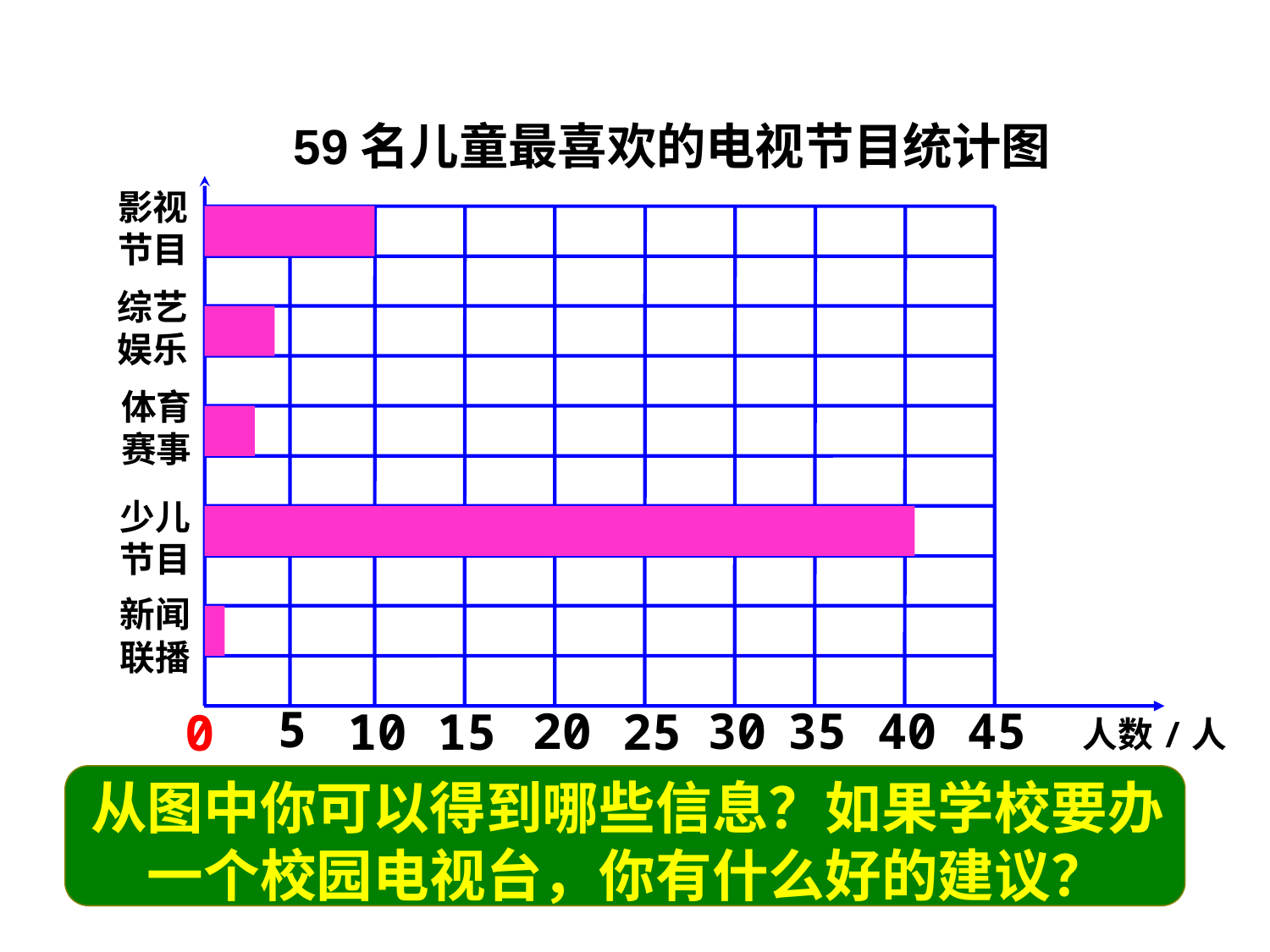

59名儿童最喜欢的电视节目统计图

影视
节目

综艺
娱乐

体育
赛事

少儿
节目
新闻
联播

5
20
30
35
40
45
15
25
10
0
人数/人
从图中你可以得到哪些信息？如果学校要办一个校园电视台，你有什么好的建议？